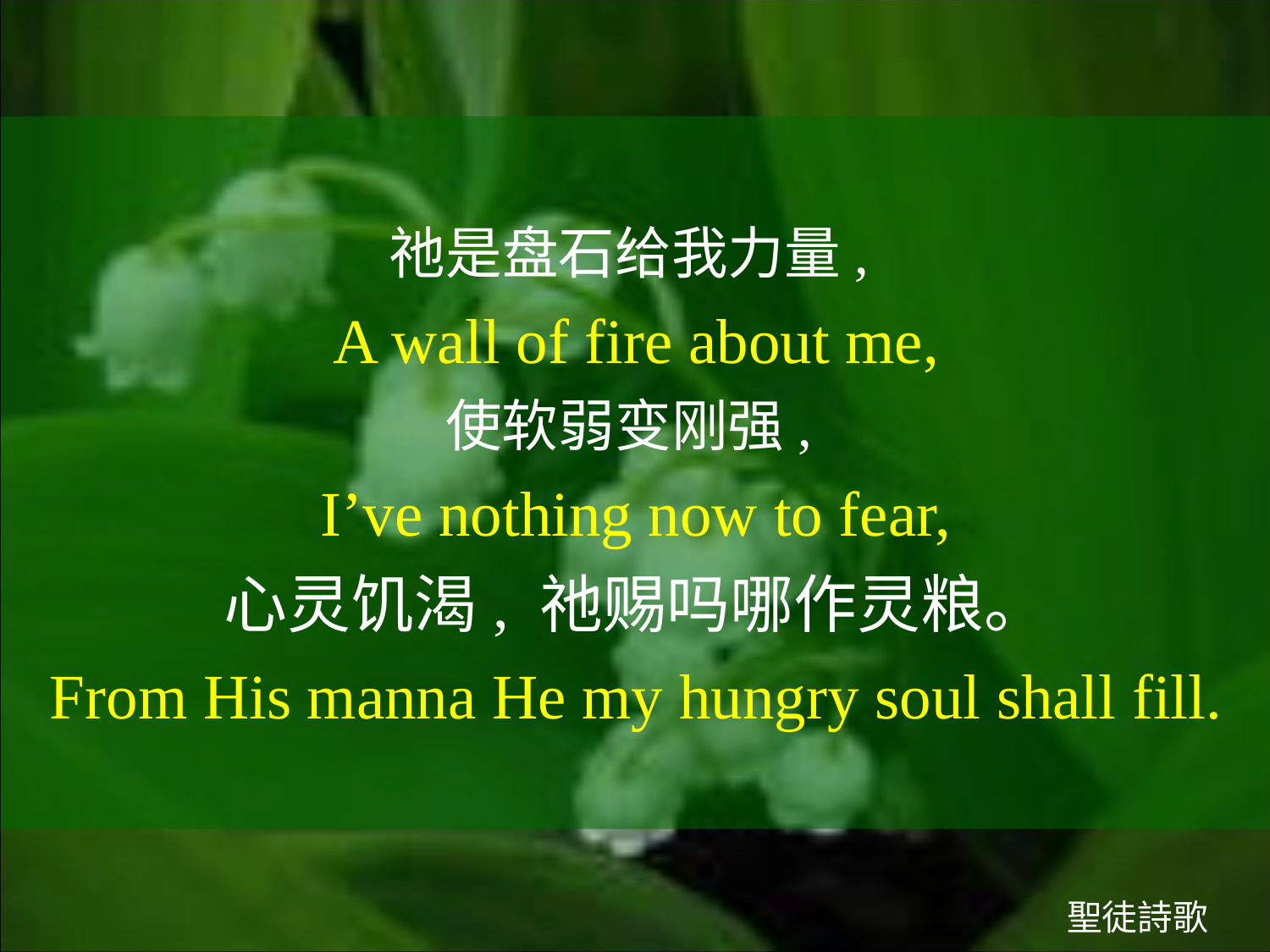

祂是盘石给我力量,
A wall of fire about me,
使软弱变刚强,
I’ve nothing now to fear,
心灵饥渴, 祂赐吗哪作灵粮。
From His manna He my hungry soul shall fill.
聖徒詩歌